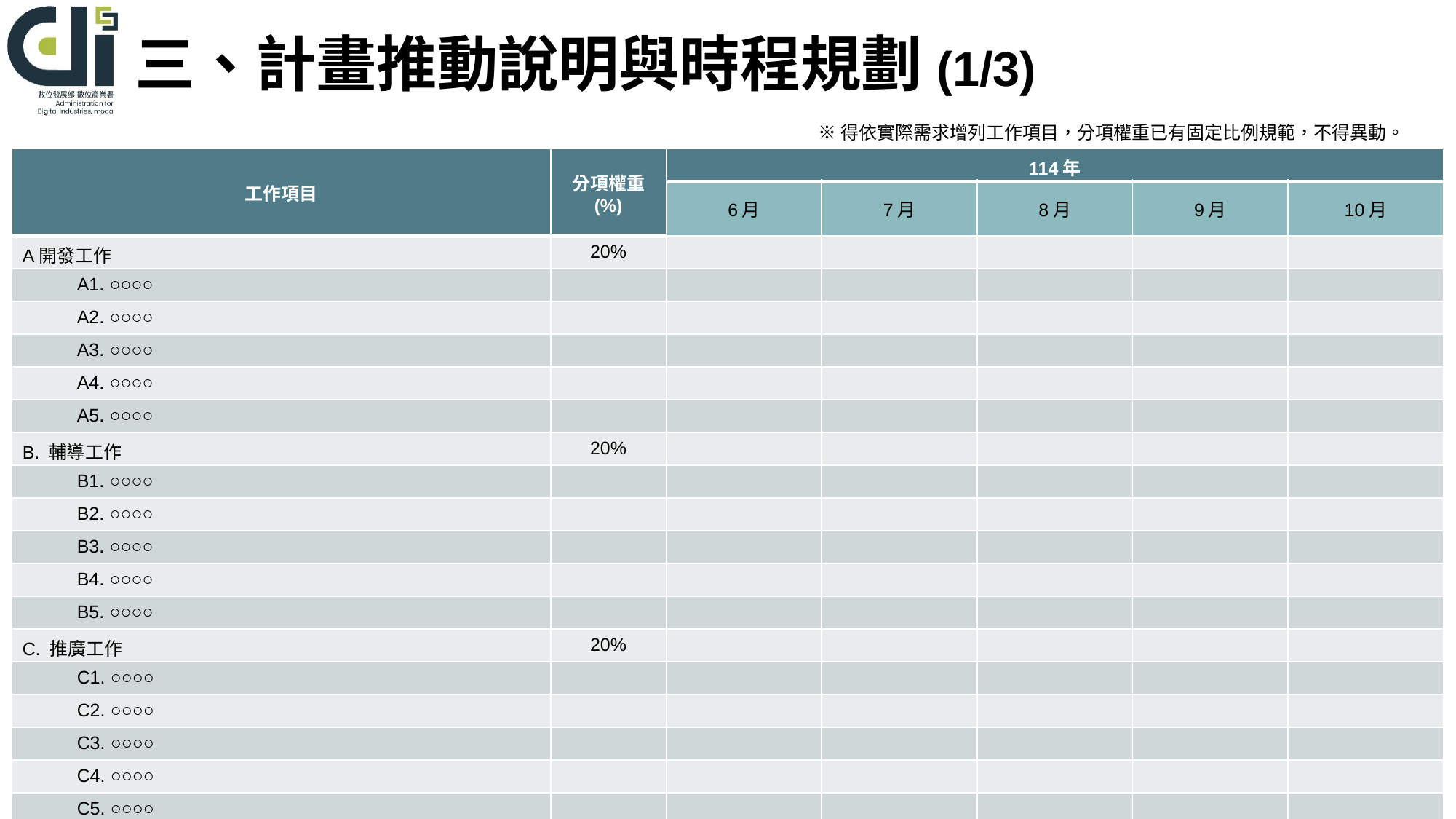

# 三、計畫推動說明與時程規劃(1/3)
※得依實際需求增列工作項目，分項權重已有固定比例規範，不得異動。
| 工作項目 | 分項權重 (%) | 114年 |  |  |  |  |
| --- | --- | --- | --- | --- | --- | --- |
|  |  | 6月 | 7月 | 8月 | 9月 | 10月 |
| A開發工作 | 20% |  |  |  |  |  |
| A1. ○○○○ |  |  |  |  |  |  |
| A2. ○○○○ |  |  |  |  |  |  |
| A3. ○○○○ |  |  |  |  |  |  |
| A4. ○○○○ |  |  |  |  |  |  |
| A5. ○○○○ |  |  |  |  |  |  |
| B. 輔導工作 | 20% |  |  |  |  |  |
| B1. ○○○○ |  |  |  |  |  |  |
| B2. ○○○○ |  |  |  |  |  |  |
| B3. ○○○○ |  |  |  |  |  |  |
| B4. ○○○○ |  |  |  |  |  |  |
| B5. ○○○○ |  |  |  |  |  |  |
| C. 推廣工作 | 20% |  |  |  |  |  |
| C1. ○○○○ |  |  |  |  |  |  |
| C2. ○○○○ |  |  |  |  |  |  |
| C3. ○○○○ |  |  |  |  |  |  |
| C4. ○○○○ |  |  |  |  |  |  |
| C5. ○○○○ |  |  |  |  |  |  |
14